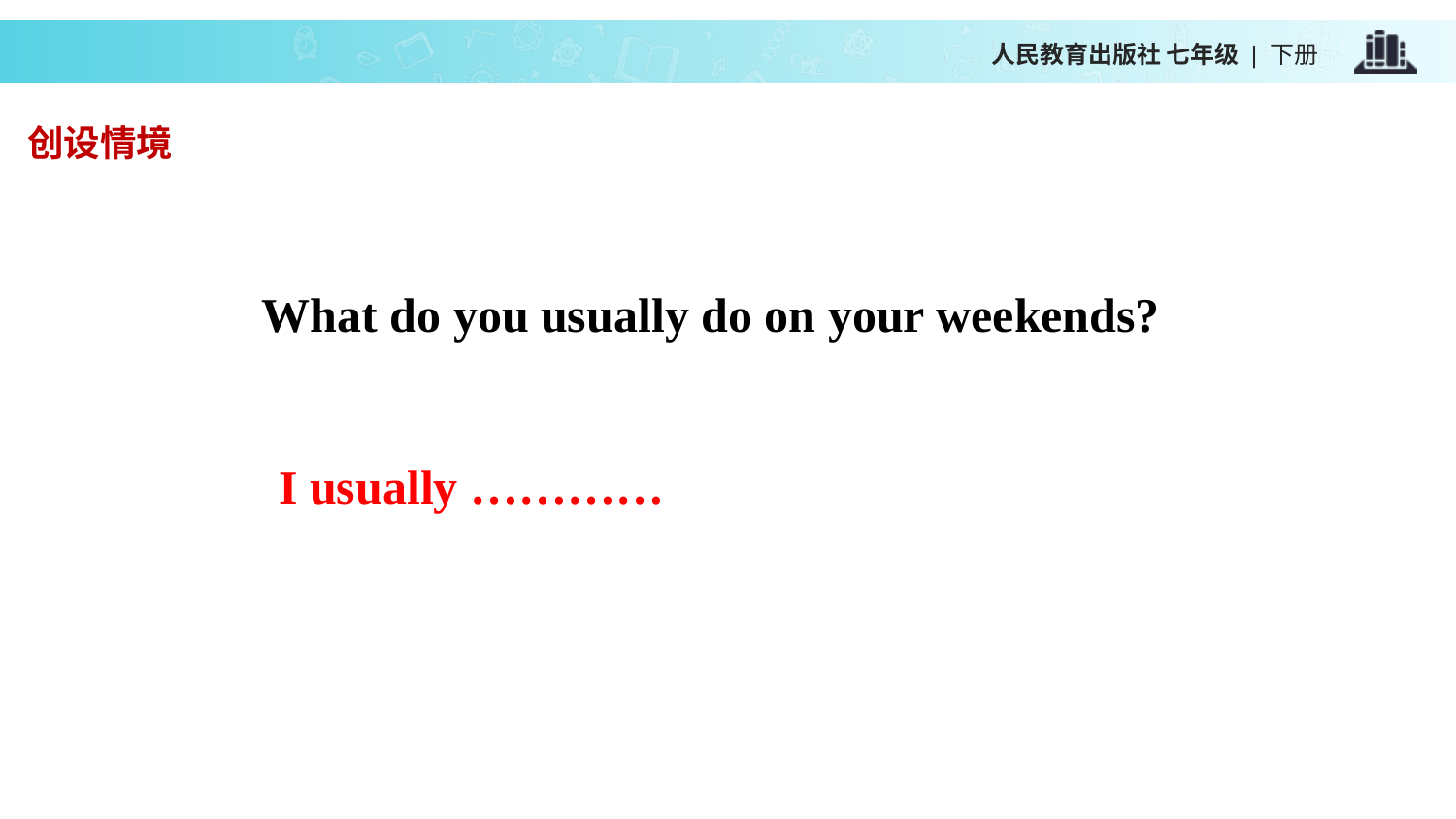

创设情境
What do you usually do on your weekends?
I usually …………